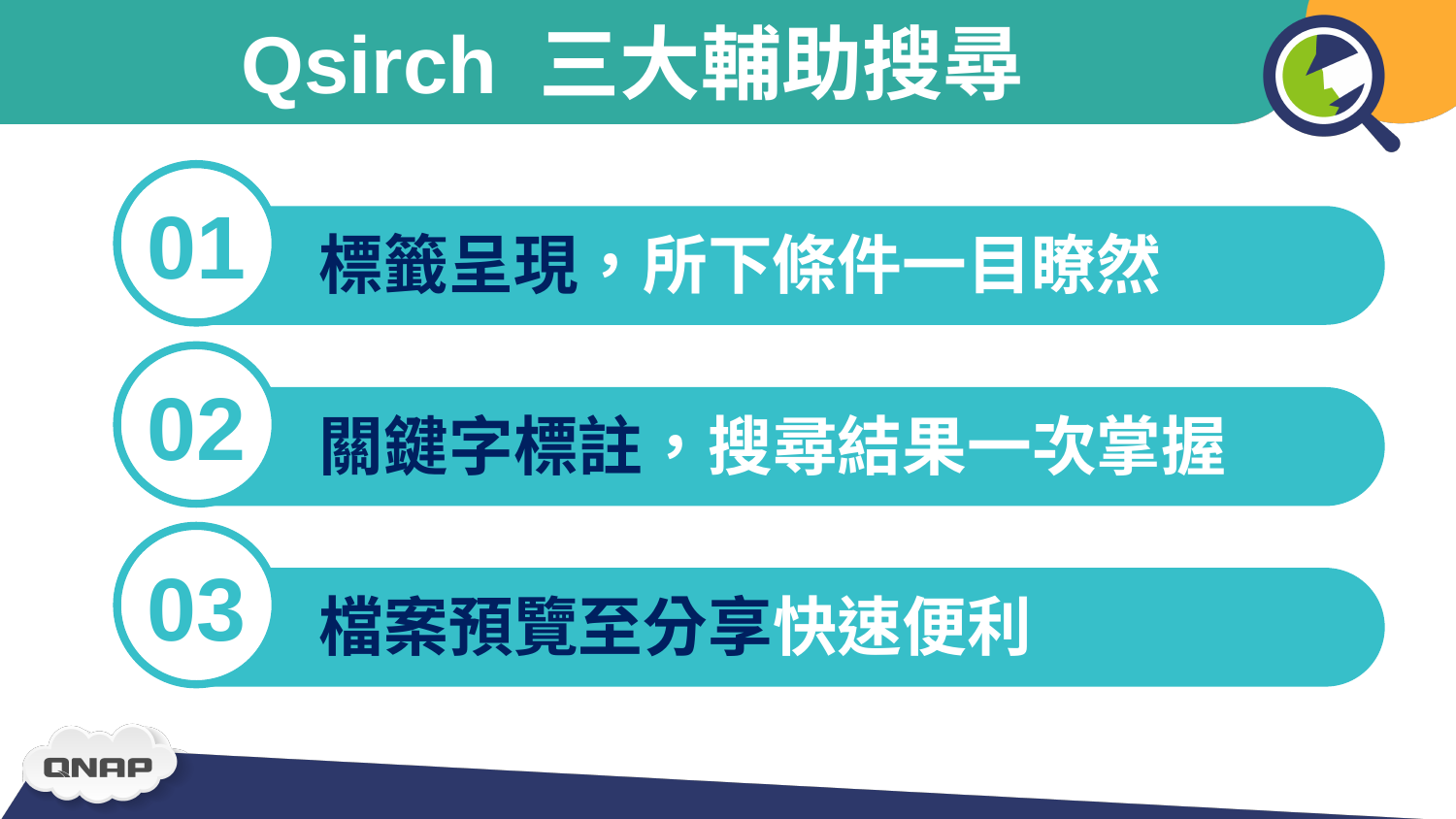

# Qsirch 三大輔助搜尋

01
標籤呈現，所下條件一目瞭然

02
關鍵字標註，搜尋結果一次掌握

03
檔案預覽至分享快速便利